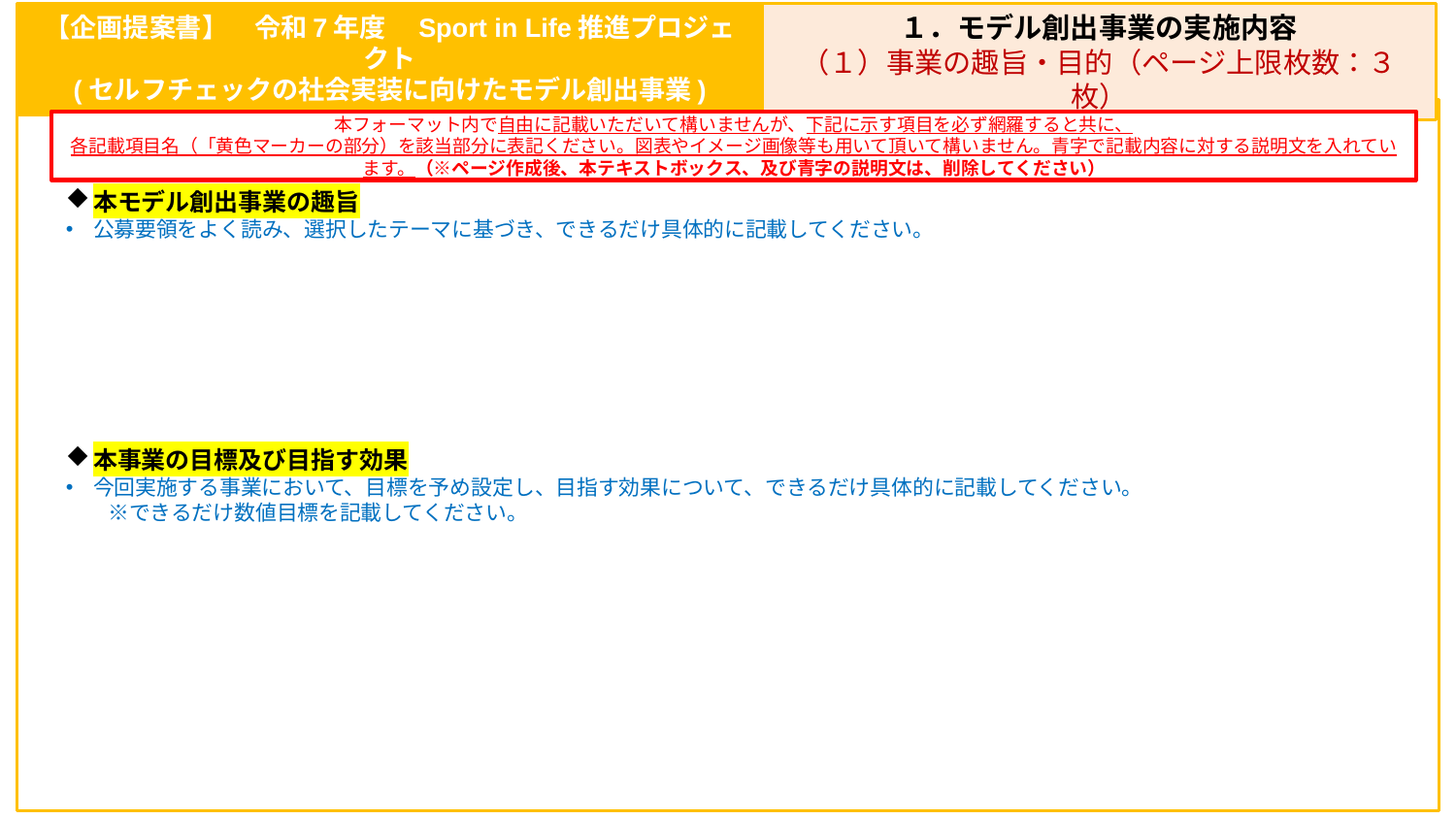

【企画提案書】　令和7年度　Sport in Life推進プロジェクト
(セルフチェックの社会実装に向けたモデル創出事業)

１．モデル創出事業の実施内容
（１）事業の趣旨・目的（ページ上限枚数：３枚）

本フォーマット内で自由に記載いただいて構いませんが、下記に示す項目を必ず網羅すると共に、
各記載項目名（「黄色マーカーの部分）を該当部分に表記ください。図表やイメージ画像等も用いて頂いて構いません。青字で記載内容に対する説明文を入れています。（※ページ作成後、本テキストボックス、及び青字の説明文は、削除してください）
本モデル創出事業の趣旨
公募要領をよく読み、選択したテーマに基づき、できるだけ具体的に記載してください。

本事業の目標及び目指す効果
今回実施する事業において、目標を予め設定し、目指す効果について、できるだけ具体的に記載してください。
　　※できるだけ数値目標を記載してください。